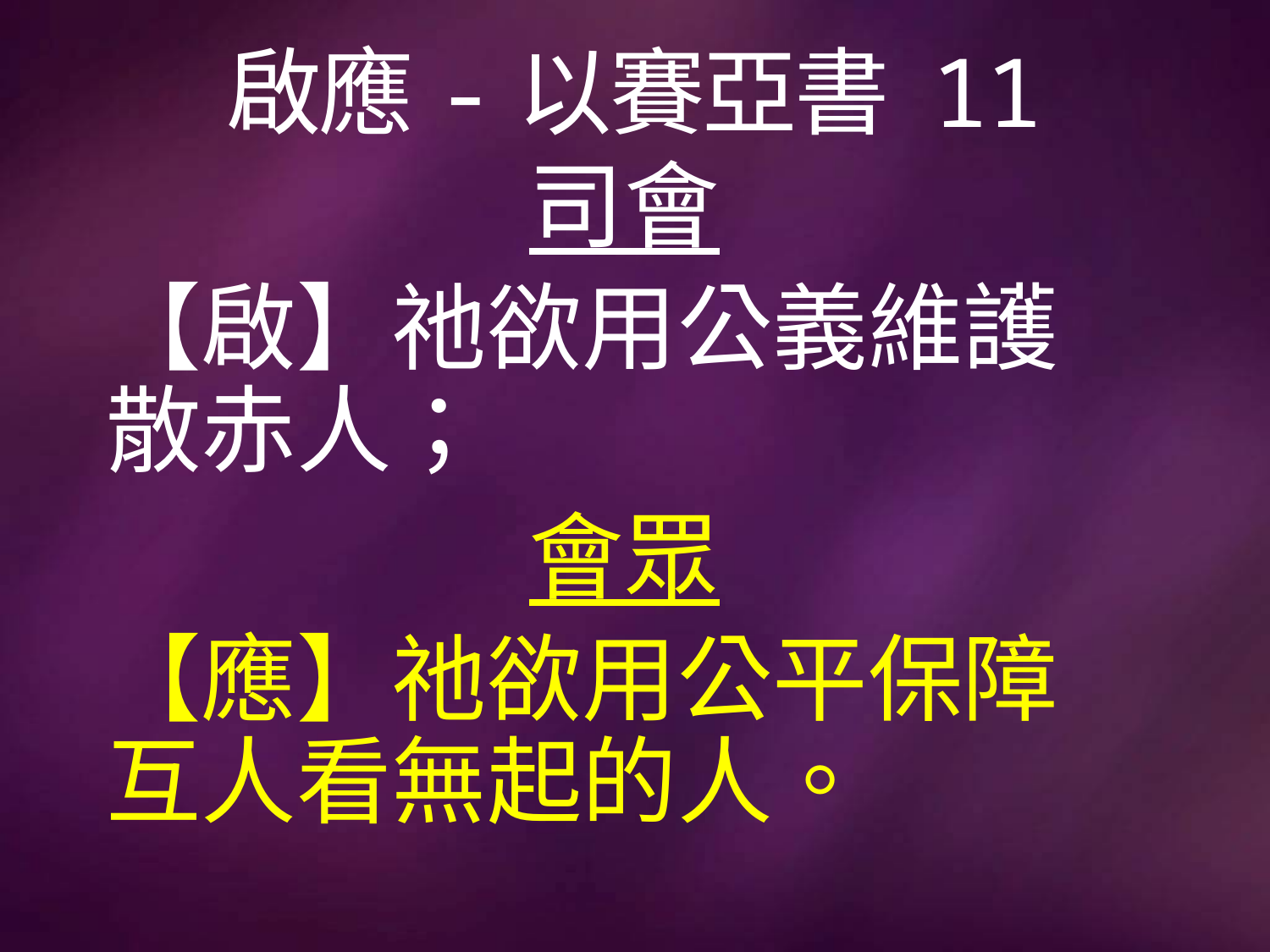

# 啟應-以賽亞書 11
司會
【啟】祂欲用公義維護散赤人；

會眾
【應】祂欲用公平保障互人看無起的人。